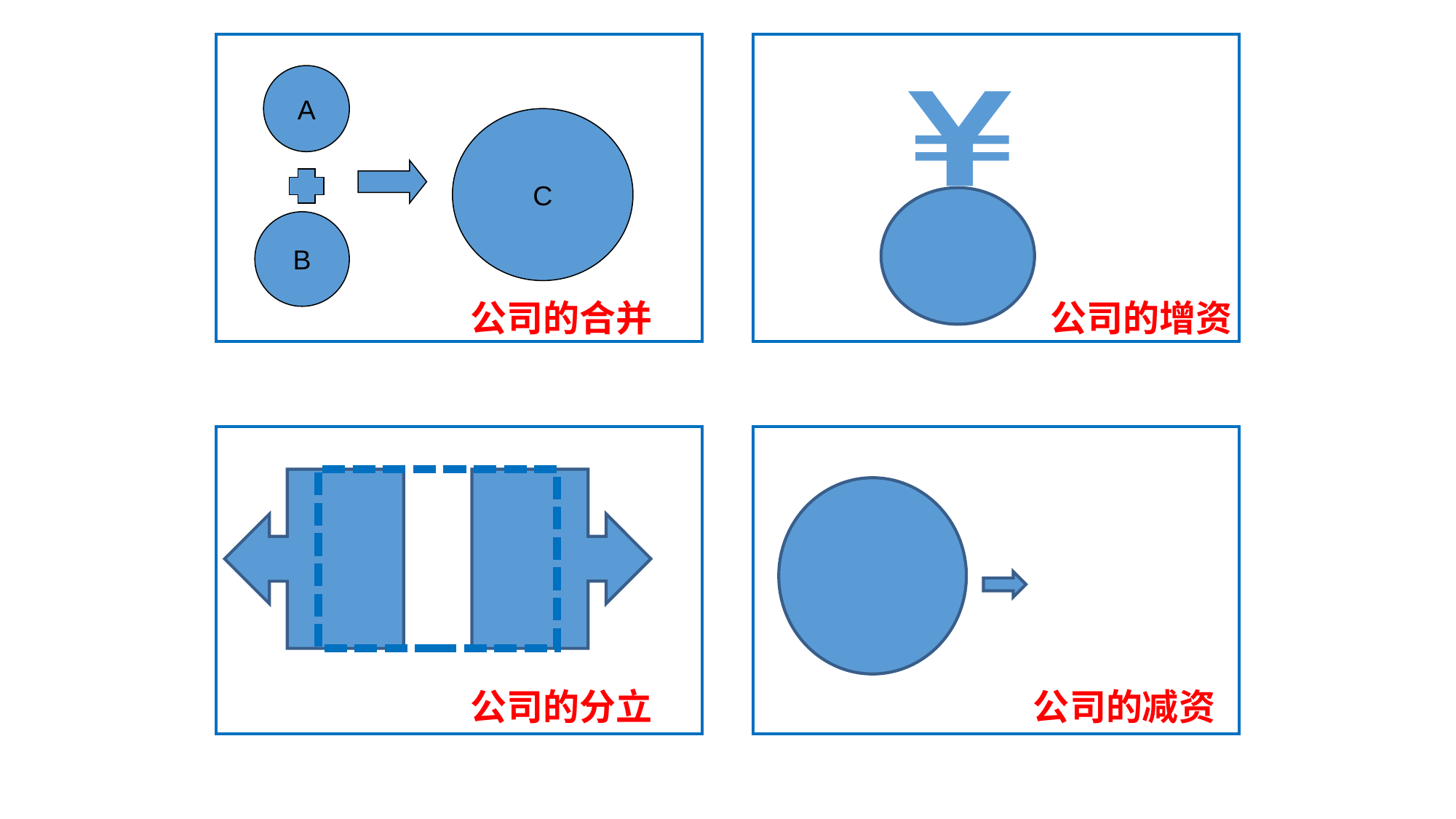

A

C

B
公司的合并
公司的增资

公司的分立
公司的减资